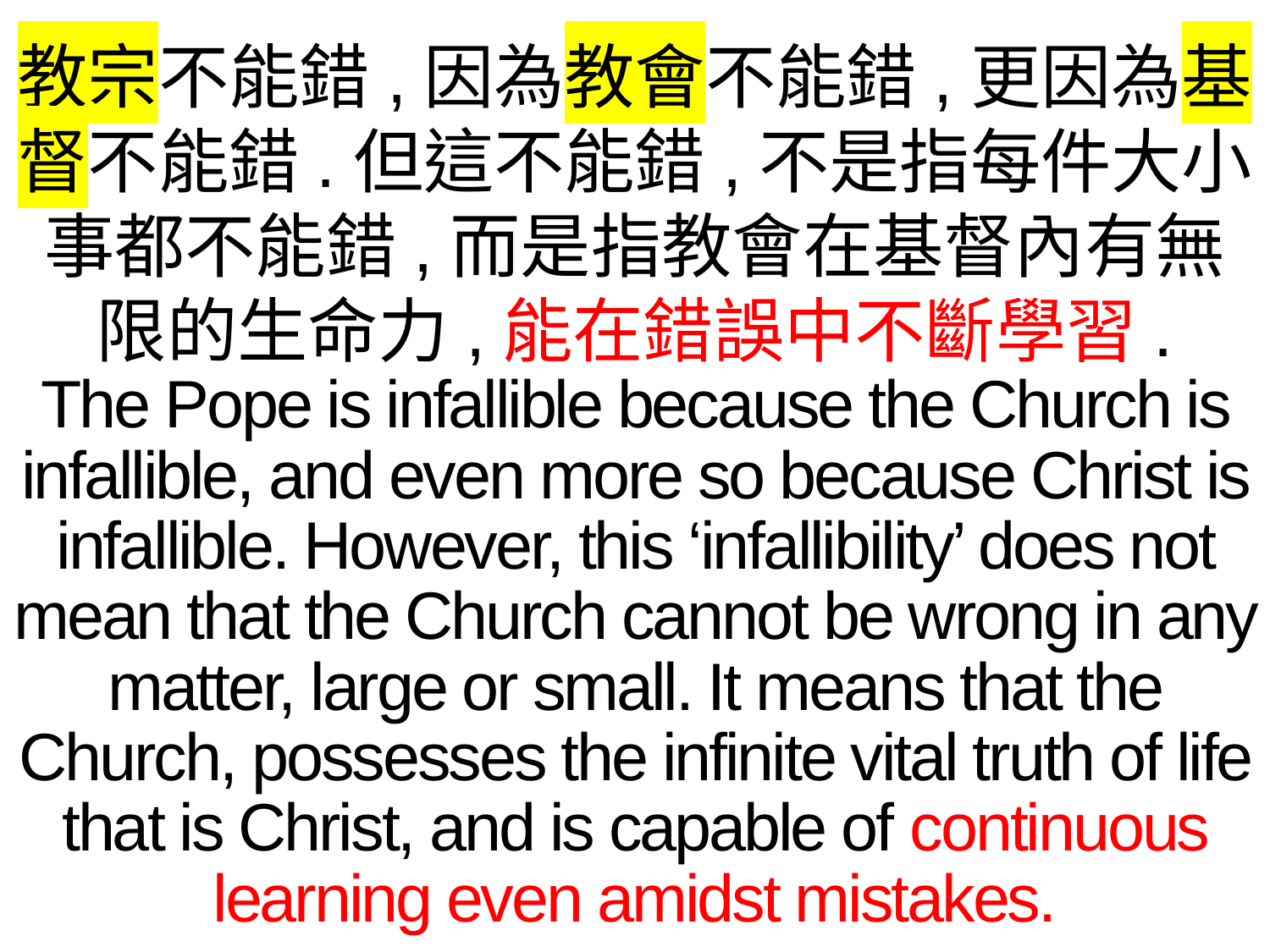

教宗不能錯,因為教會不能錯,更因為基督不能錯.但這不能錯,不是指每件大小事都不能錯,而是指教會在基督內有無限的生命力,能在錯誤中不斷學習.
The Pope is infallible because the Church is infallible, and even more so because Christ is infallible. However, this ‘infallibility’ does not mean that the Church cannot be wrong in any matter, large or small. It means that the Church, possesses the infinite vital truth of life that is Christ, and is capable of continuous learning even amidst mistakes.